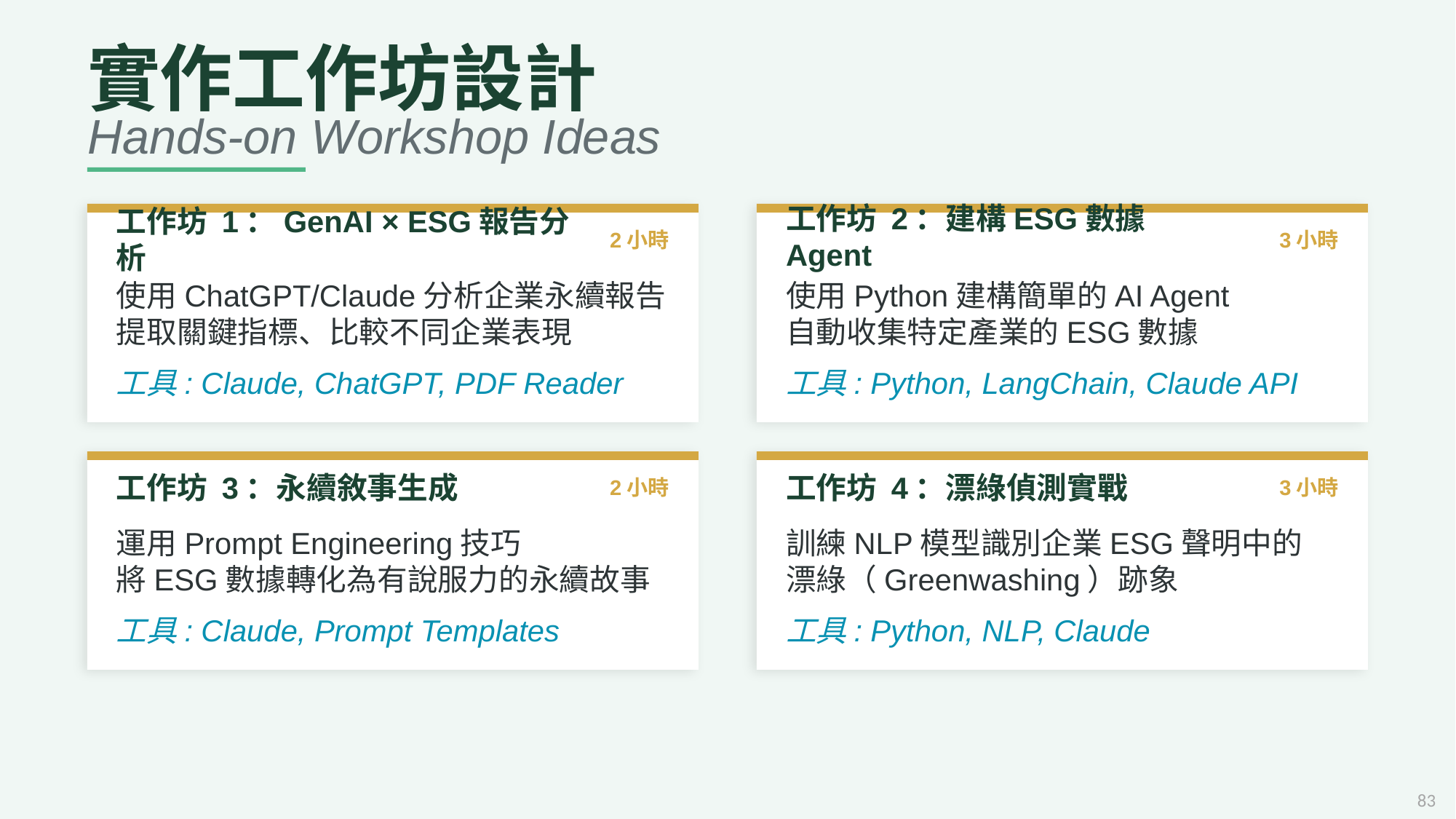

實作工作坊設計
Hands-on Workshop Ideas

工作坊 1：GenAI × ESG報告分析
2小時
工作坊 2：建構ESG數據Agent
3小時
使用ChatGPT/Claude分析企業永續報告
提取關鍵指標、比較不同企業表現
使用Python建構簡單的AI Agent
自動收集特定產業的ESG數據
工具: Claude, ChatGPT, PDF Reader
工具: Python, LangChain, Claude API

工作坊 3：永續敘事生成
2小時
工作坊 4：漂綠偵測實戰
3小時
運用Prompt Engineering技巧
將ESG數據轉化為有說服力的永續故事
訓練NLP模型識別企業ESG聲明中的
漂綠（Greenwashing）跡象
工具: Claude, Prompt Templates
工具: Python, NLP, Claude
83